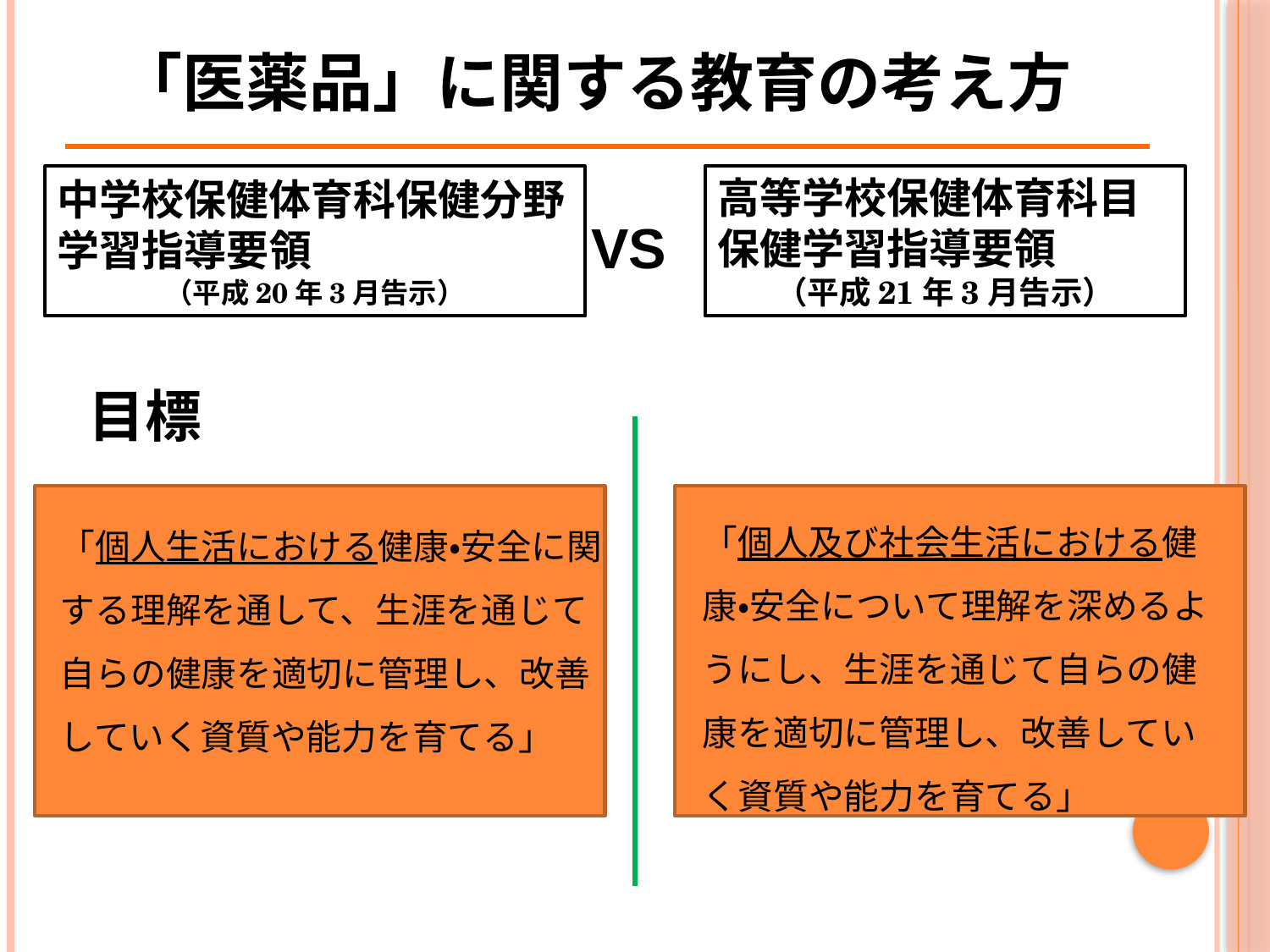

「医薬品」に関する教育の考え方

中学校保健体育科保健分野学習指導要領
（平成20年3月告示）

高等学校保健体育科目保健学習指導要領
（平成21年3月告示）
VS
目標

「個人及び社会生活における健康・安全について理解を深めるようにし、生涯を通じて自らの健康を適切に管理し、改善していく資質や能力を育てる」
「個人生活における健康・安全に関する理解を通して、生涯を通じて自らの健康を適切に管理し、改善していく資質や能力を育てる」